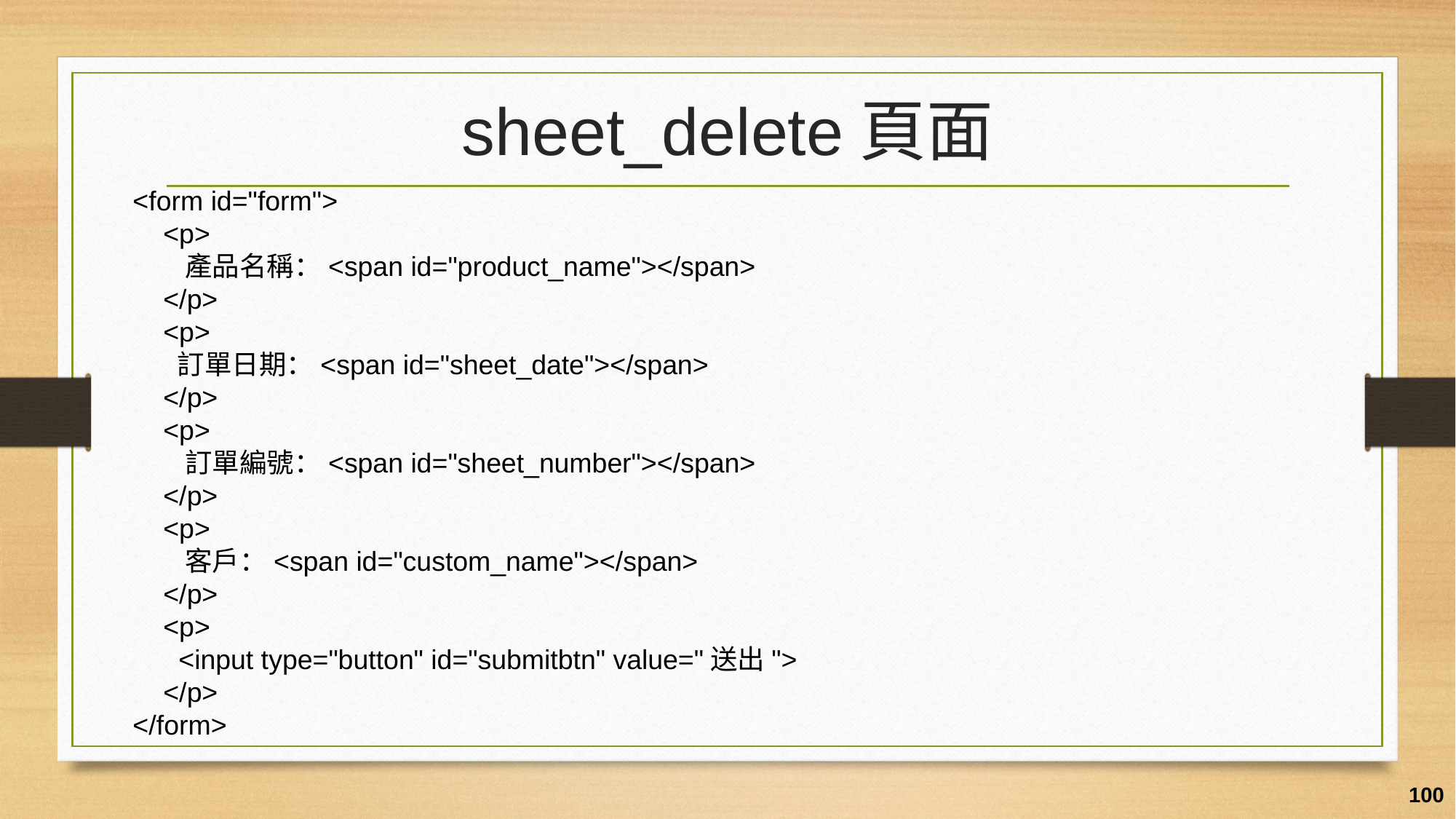

# sheet_delete頁面
<form id="form">
    <p>
      產品名稱：<span id="product_name"></span>
    </p>
    <p>
     訂單日期：<span id="sheet_date"></span>
    </p>
    <p>
      訂單編號：<span id="sheet_number"></span>
    </p>
    <p>
      客戶：<span id="custom_name"></span>
    </p>
    <p>
      <input type="button" id="submitbtn" value="送出">
    </p>
</form>
100